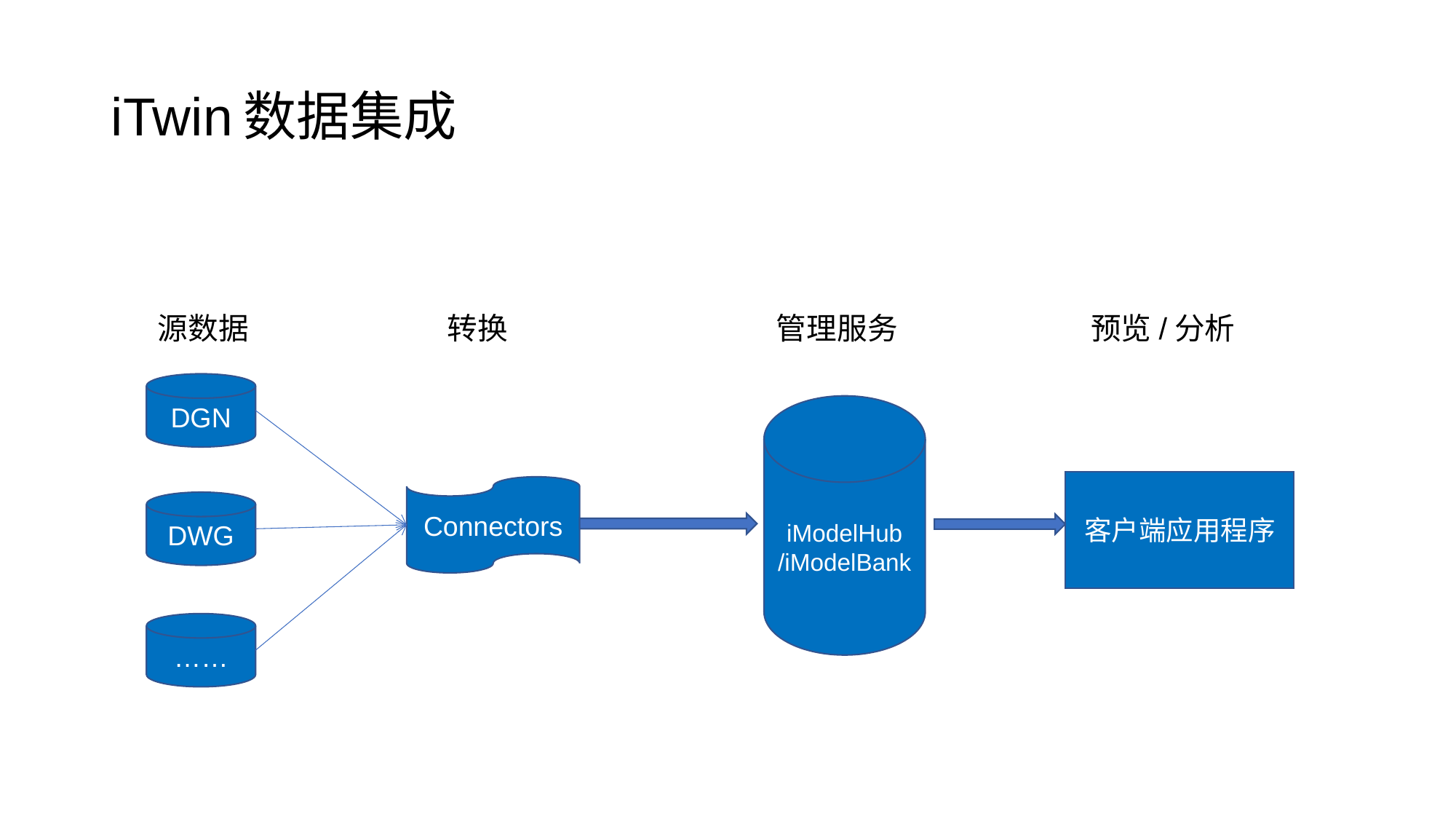

# iTwin数据集成
源数据
转换
管理服务
预览/分析
DGN
iModelHub /iModelBank
客户端应用程序
Connectors
DWG

……